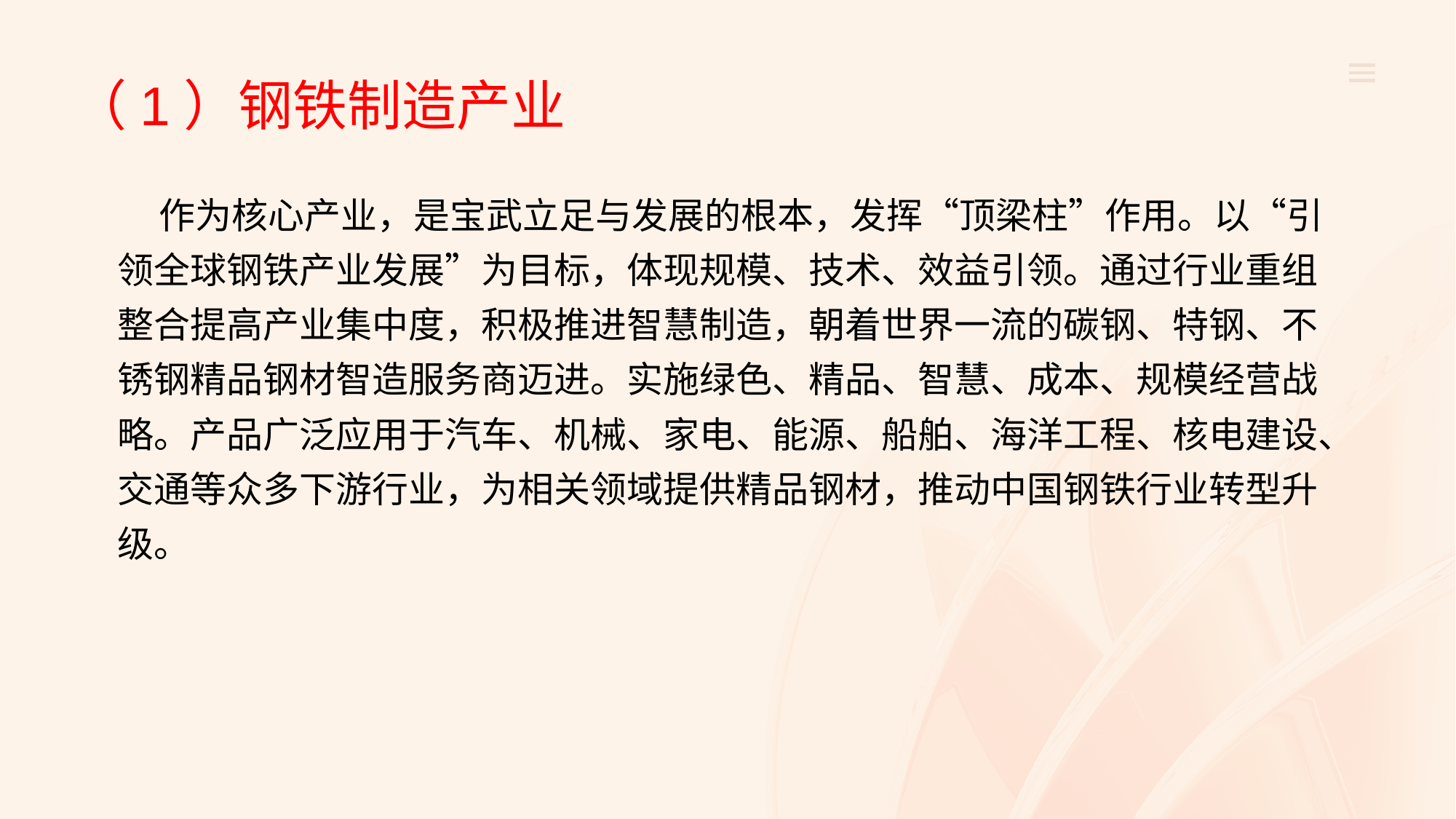

（1）钢铁制造产业
    作为核心产业，是宝武立足与发展的根本，发挥“顶梁柱”作用。以“引领全球钢铁产业发展”为目标，体现规模、技术、效益引领。通过行业重组整合提高产业集中度，积极推进智慧制造，朝着世界一流的碳钢、特钢、不锈钢精品钢材智造服务商迈进。实施绿色、精品、智慧、成本、规模经营战略。产品广泛应用于汽车、机械、家电、能源、船舶、海洋工程、核电建设、交通等众多下游行业，为相关领域提供精品钢材，推动中国钢铁行业转型升级。